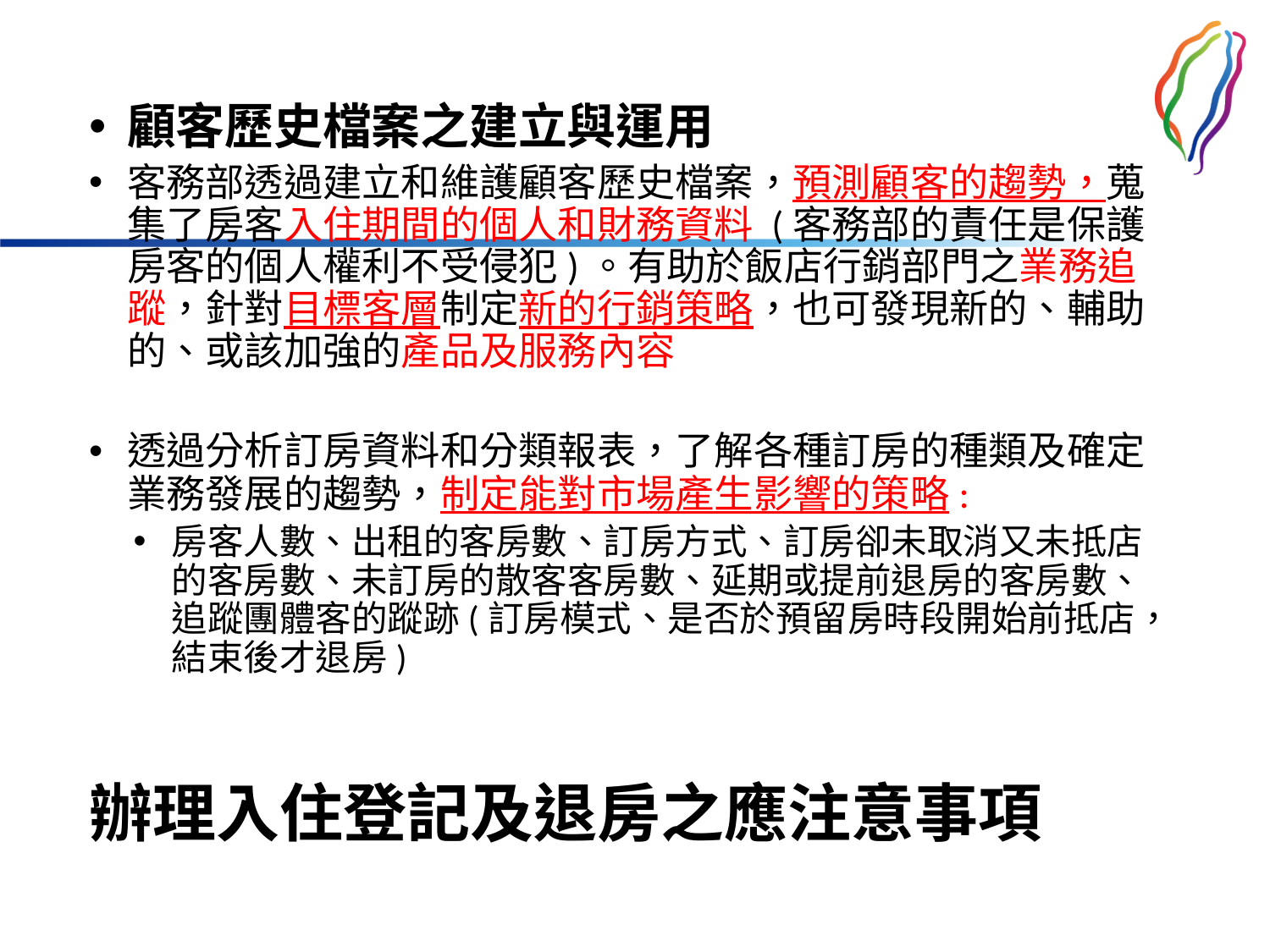

顧客歷史檔案之建立與運用
客務部透過建立和維護顧客歷史檔案，預測顧客的趨勢，蒐集了房客入住期間的個人和財務資料 (客務部的責任是保護房客的個人權利不受侵犯)。有助於飯店行銷部門之業務追蹤，針對目標客層制定新的行銷策略，也可發現新的、輔助的、或該加強的產品及服務內容

透過分析訂房資料和分類報表，了解各種訂房的種類及確定業務發展的趨勢，制定能對市場產生影響的策略:
房客人數、出租的客房數、訂房方式、訂房卻未取消又未抵店的客房數、未訂房的散客客房數、延期或提前退房的客房數、追蹤團體客的蹤跡(訂房模式、是否於預留房時段開始前抵店，結束後才退房)

# 辦理入住登記及退房之應注意事項